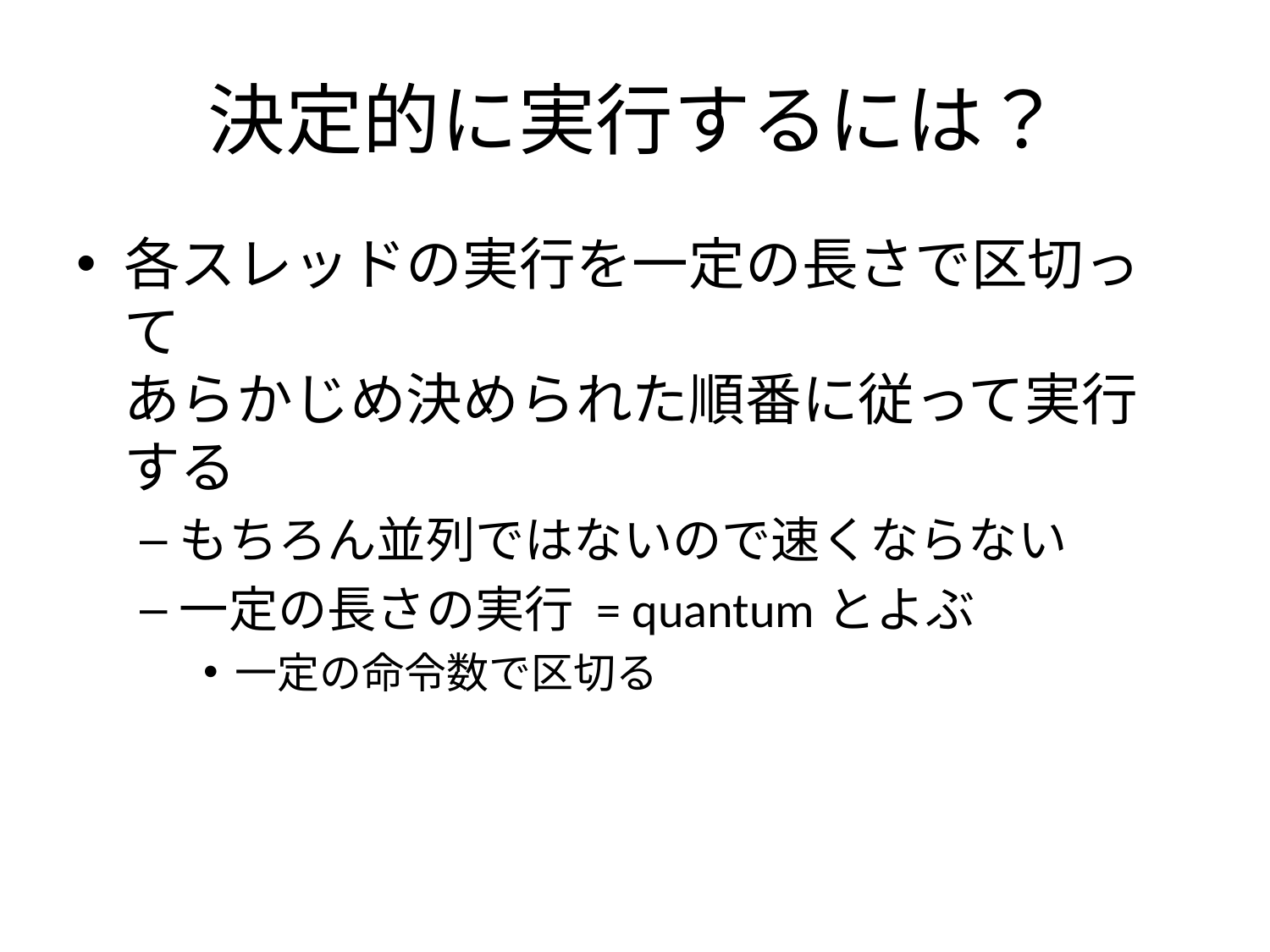

# 決定的に実行するには？
各スレッドの実行を一定の長さで区切って
あらかじめ決められた順番に従って実行する
もちろん並列ではないので速くならない
一定の長さの実行 = quantumとよぶ
一定の命令数で区切る